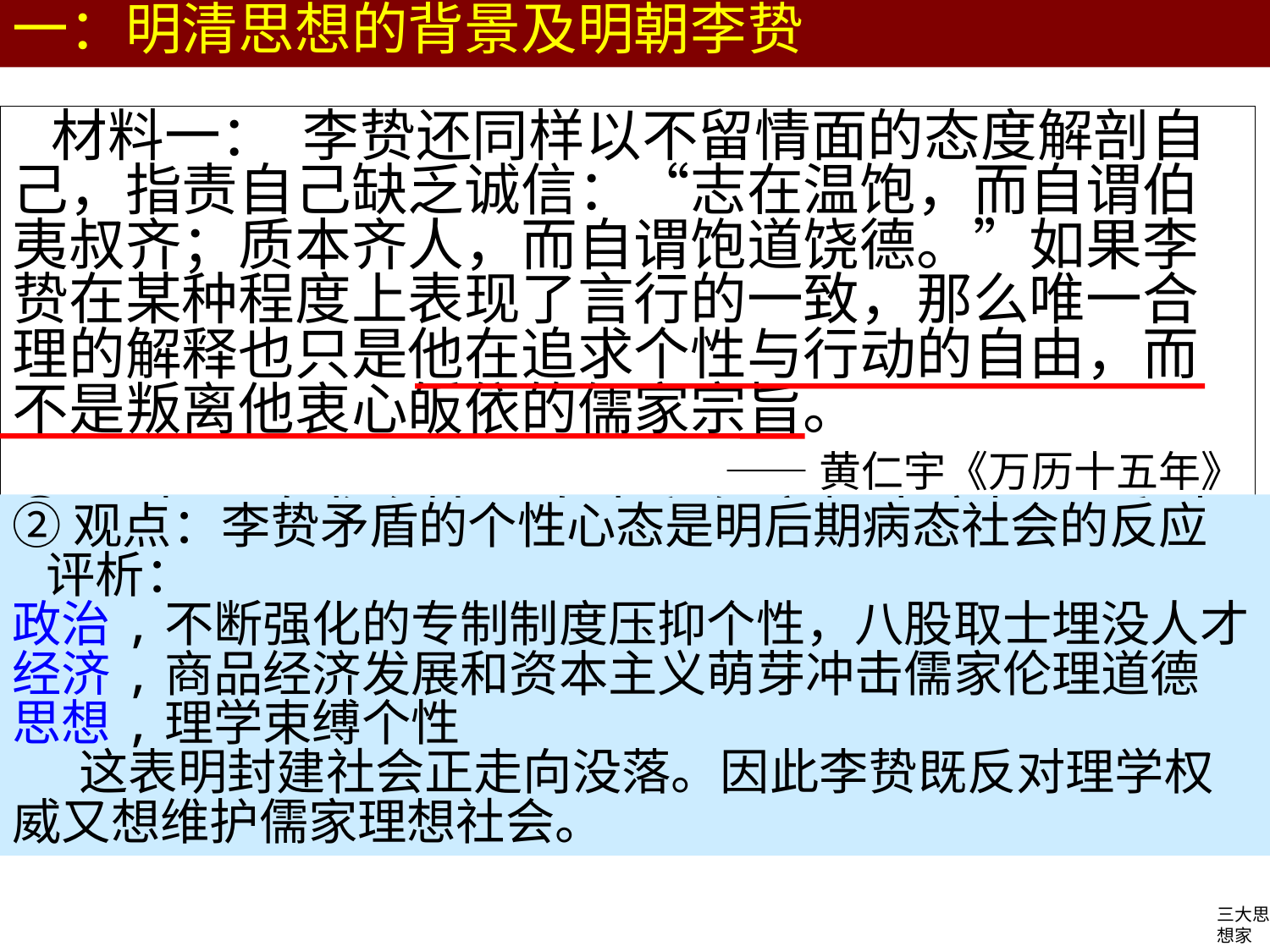

一：明清思想的背景及明朝李贽
  材料一：  李贽还同样以不留情面的态度解剖自己，指责自己缺乏诚信：“志在温饱，而自谓伯夷叔齐；质本齐人，而自谓饱道饶德。”如果李贽在某种程度上表现了言行的一致，那么唯一合理的解释也只是他在追求个性与行动的自由，而不是叛离他衷心皈依的儒家宗旨。
——黄仁宇《万历十五年》

①观点：追求个性、自由和儒家根本宗旨，反对空洞教条的宋明理学
实质：是对封建儒学的批判和继承(并非资产阶级民主思想)
②观点：李贽矛盾的个性心态是明后期病态社会的反应
  评析：
政治,不断强化的专制制度压抑个性，八股取士埋没人才
经济,商品经济发展和资本主义萌芽冲击儒家伦理道德
思想,理学束缚个性
     这表明封建社会正走向没落。因此李贽既反对理学权威又想维护儒家理想社会。
①据材料和所学，指出李贽所追求和叛离的对象，由此指出明清思想的实质。
②根据材料概括作者的观点并从政治、经济、思想三方面加以评析。
三大思想家